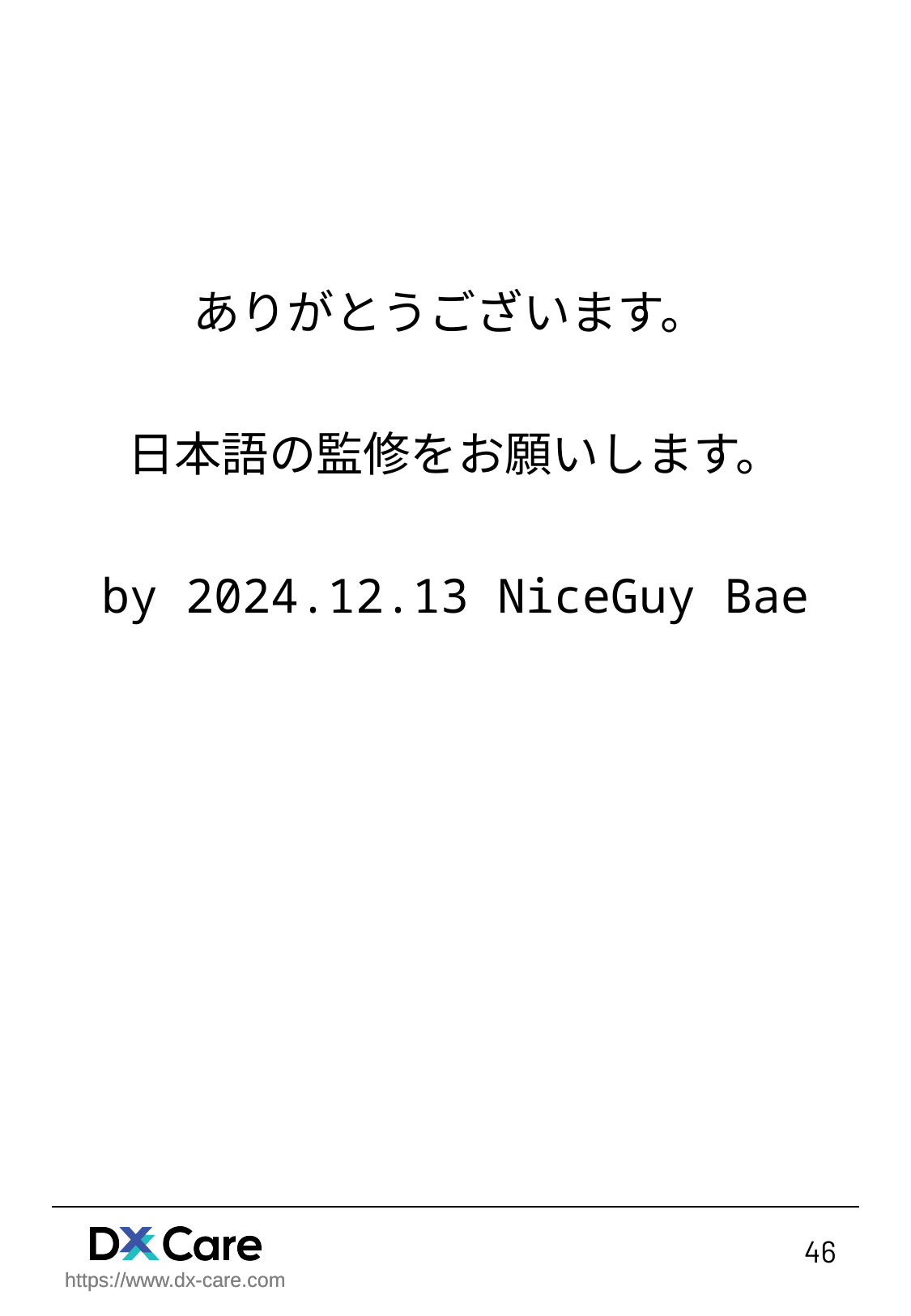

ありがとうございます。

日本語の監修をお願いします。

by 2024.12.13 NiceGuy Bae
46